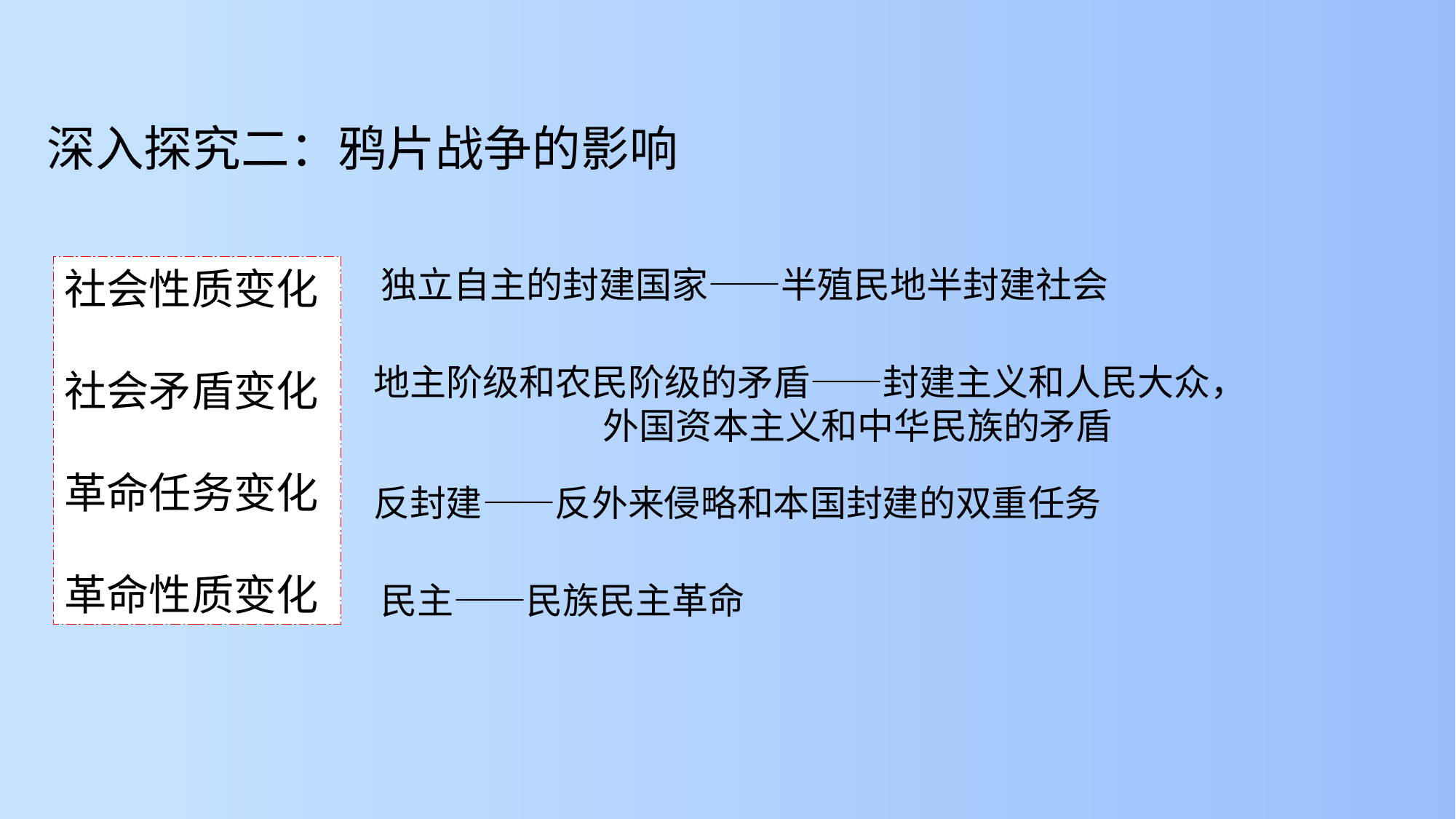

深入探究二：鸦片战争的影响
社会性质变化

社会矛盾变化

革命任务变化

革命性质变化
独立自主的封建国家——半殖民地半封建社会
地主阶级和农民阶级的矛盾——封建主义和人民大众，
                           外国资本主义和中华民族的矛盾
反封建——反外来侵略和本国封建的双重任务
民主——民族民主革命